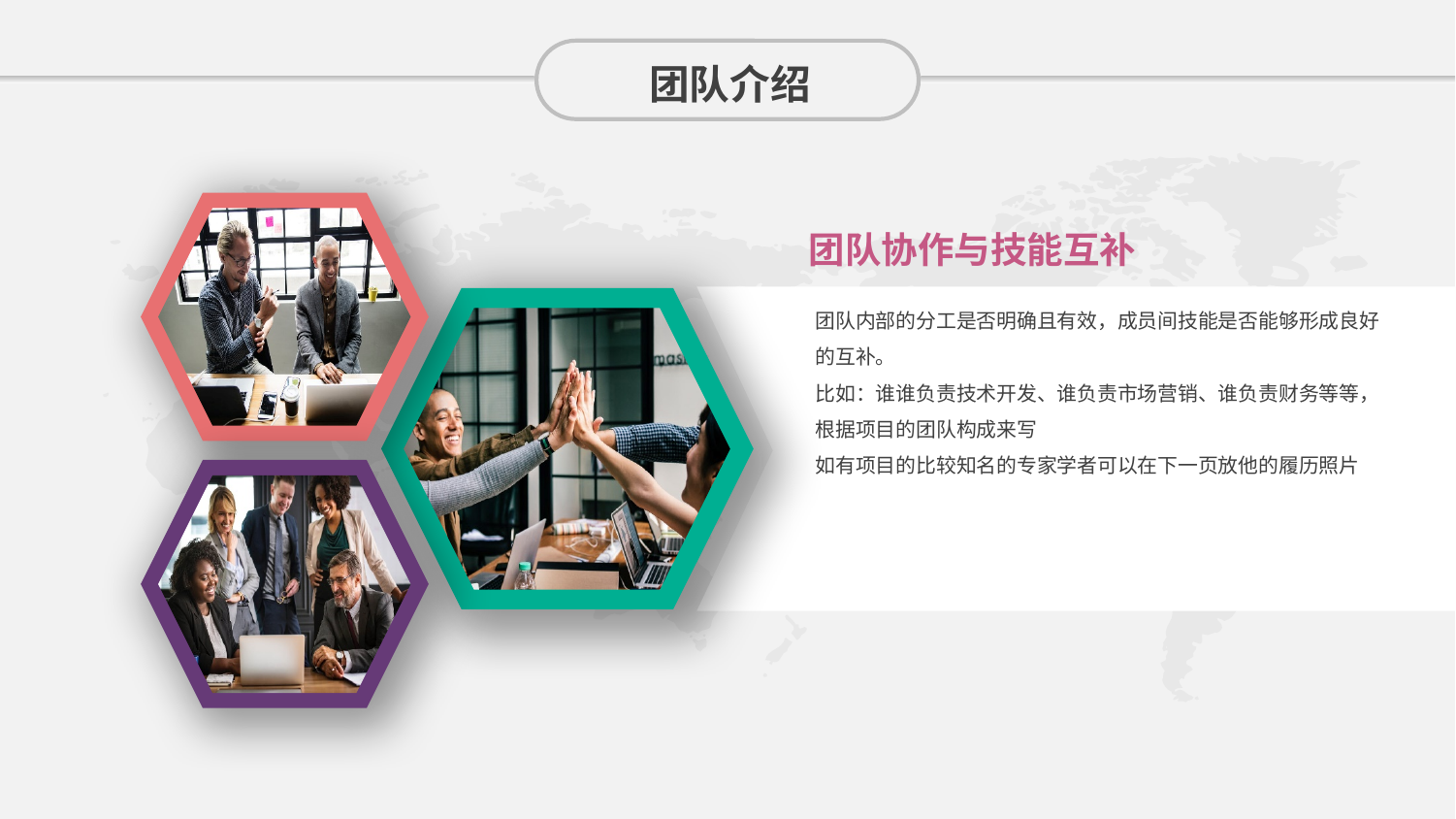

团队介绍

团队协作与技能互补

团队内部的分工是否明确且有效，成员间技能是否能够形成良好的互补。
比如：谁谁负责技术开发、谁负责市场营销、谁负责财务等等，根据项目的团队构成来写
如有项目的比较知名的专家学者可以在下一页放他的履历照片